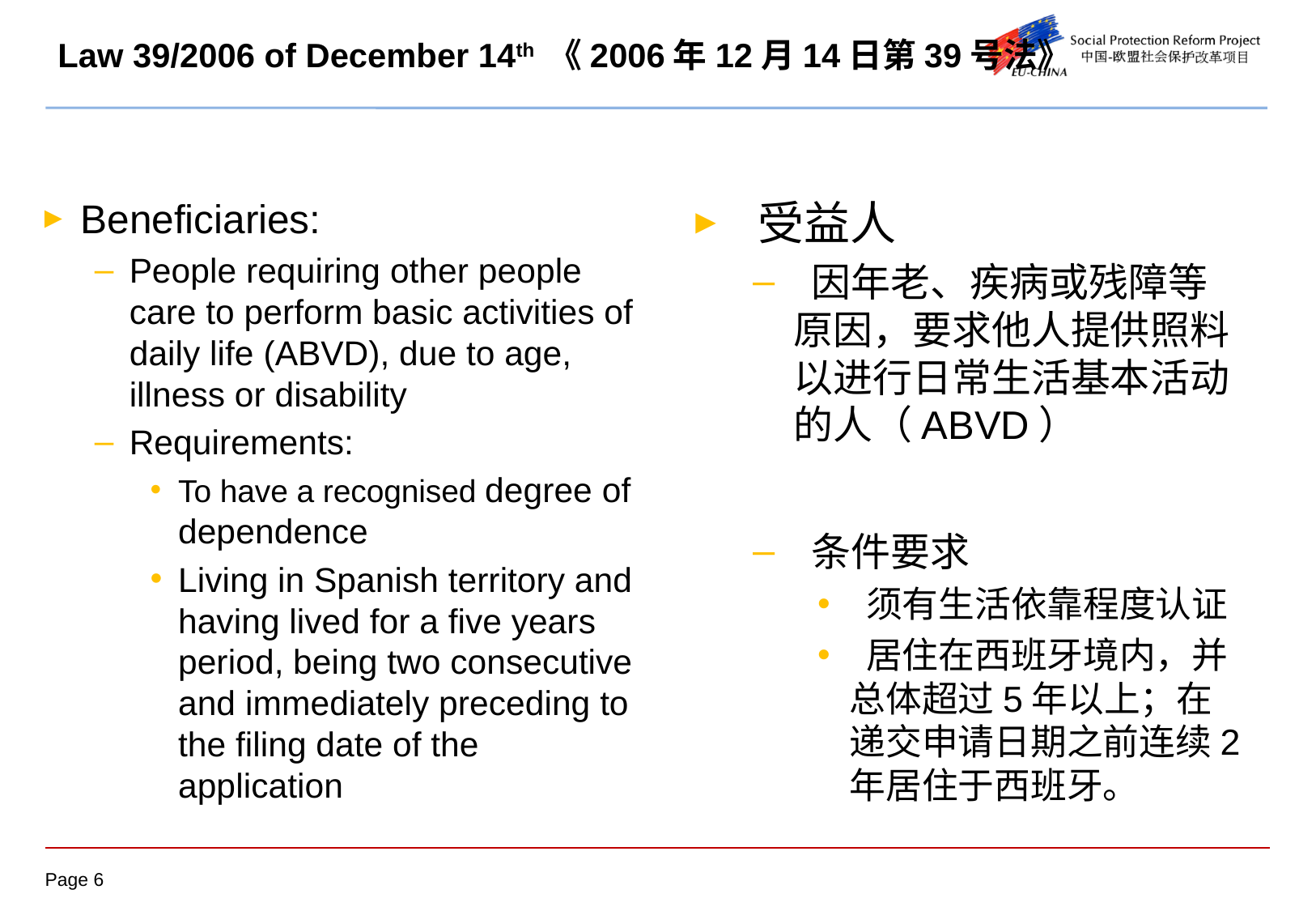

# Law 39/2006 of December 14th 《2006年12月14日第39号法》
Beneficiaries:
People requiring other people care to perform basic activities of daily life (ABVD), due to age, illness or disability
Requirements:
To have a recognised degree of dependence
Living in Spanish territory and having lived for a five years period, being two consecutive and immediately preceding to the filing date of the application

 受益人
 因年老、疾病或残障等原因，要求他人提供照料以进行日常生活基本活动的人（ABVD）

 条件要求
 须有生活依靠程度认证
 居住在西班牙境内，并总体超过5年以上；在递交申请日期之前连续2年居住于西班牙。